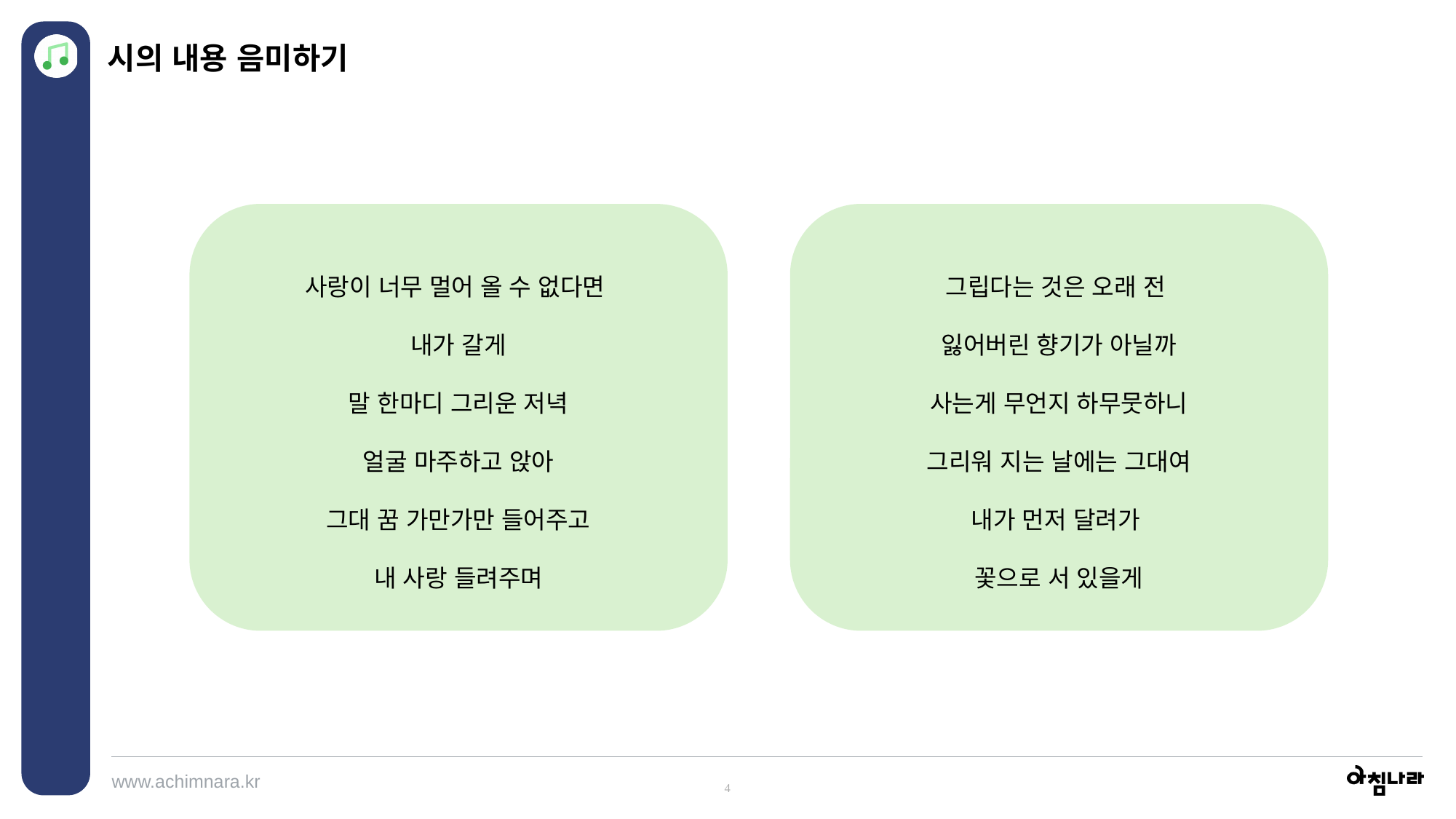

시의 내용 음미하기
사랑이 너무 멀어 올 수 없다면
내가 갈게
말 한마디 그리운 저녁
얼굴 마주하고 앉아
그대 꿈 가만가만 들어주고
내 사랑 들려주며
그립다는 것은 오래 전
잃어버린 향기가 아닐까
사는게 무언지 하무뭇하니
그리워 지는 날에는 그대여
내가 먼저 달려가
꽃으로 서 있을게
4